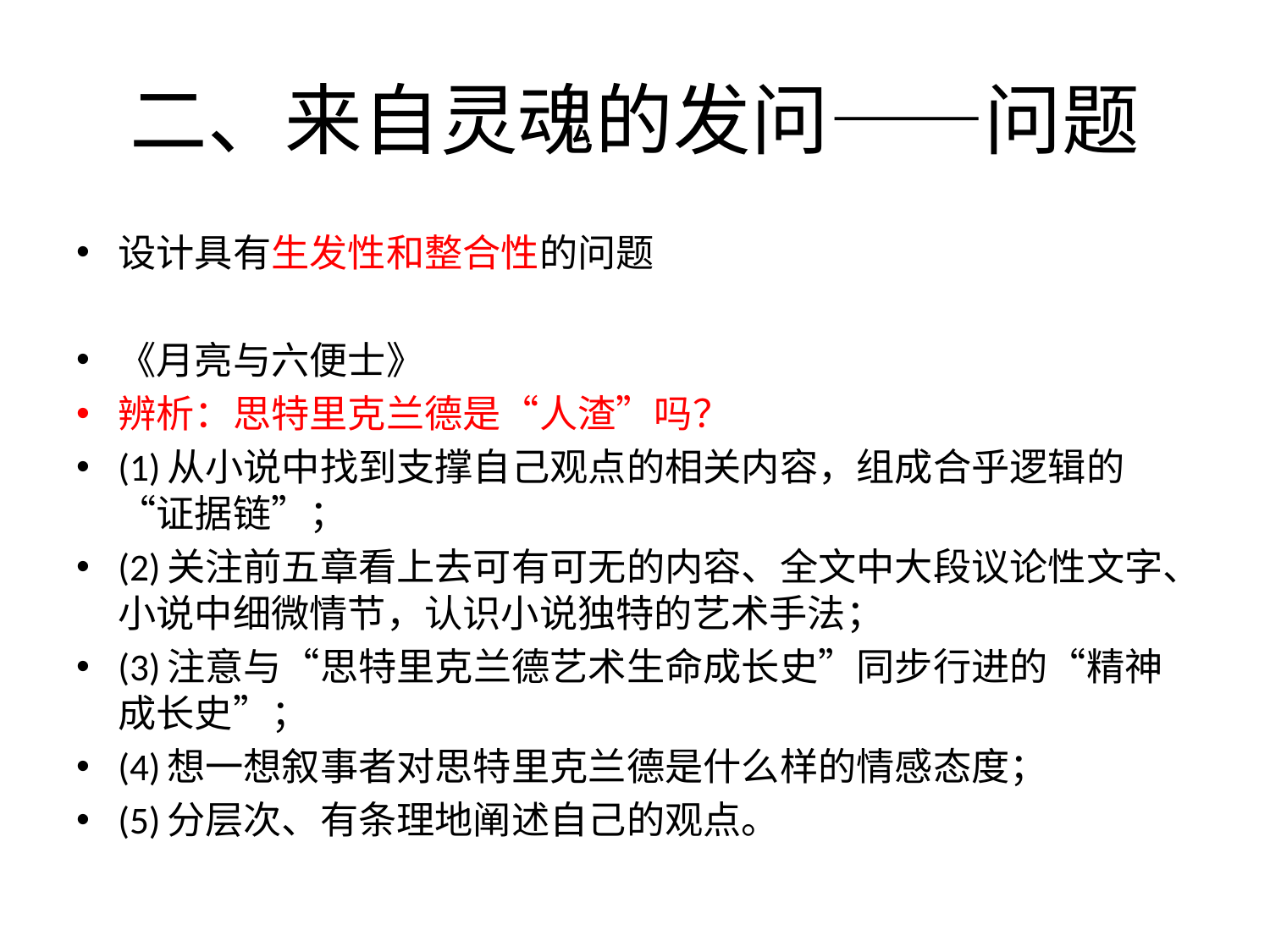

# 二、来自灵魂的发问——问题
设计具有生发性和整合性的问题

《月亮与六便士》
辨析：思特里克兰德是“人渣”吗？
(1)从小说中找到支撑自己观点的相关内容，组成合乎逻辑的“证据链”；
(2)关注前五章看上去可有可无的内容、全文中大段议论性文字、小说中细微情节，认识小说独特的艺术手法；
(3)注意与“思特里克兰德艺术生命成长史”同步行进的“精神成长史”；
(4)想一想叙事者对思特里克兰德是什么样的情感态度；
(5)分层次、有条理地阐述自己的观点。